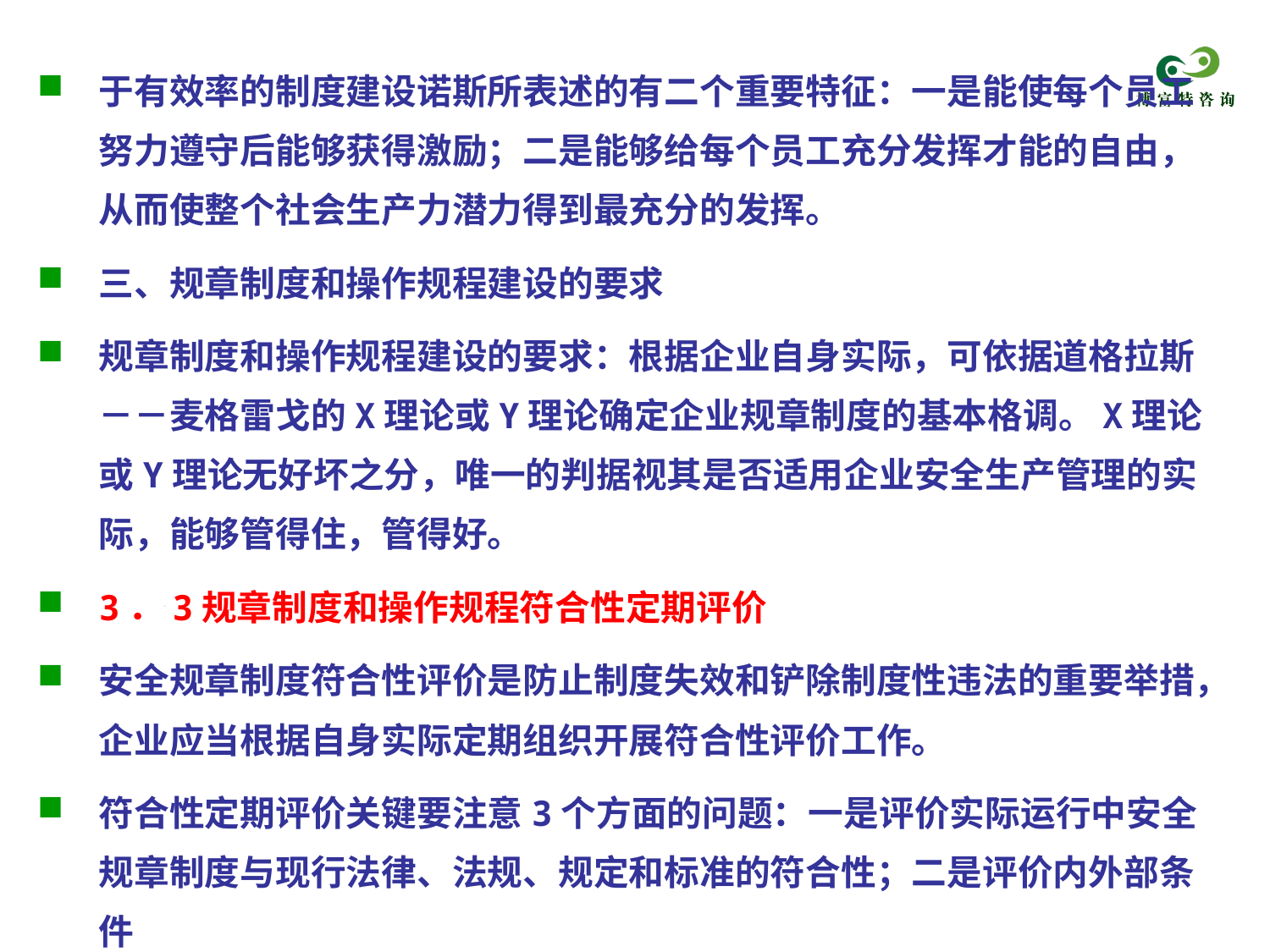

于有效率的制度建设诺斯所表述的有二个重要特征：一是能使每个员工努力遵守后能够获得激励；二是能够给每个员工充分发挥才能的自由，从而使整个社会生产力潜力得到最充分的发挥。
三、规章制度和操作规程建设的要求
规章制度和操作规程建设的要求：根据企业自身实际，可依据道格拉斯 －－麦格雷戈的X理论或Y理论确定企业规章制度的基本格调。X理论或Y理论无好坏之分，唯一的判据视其是否适用企业安全生产管理的实际，能够管得住，管得好。
3．3规章制度和操作规程符合性定期评价
安全规章制度符合性评价是防止制度失效和铲除制度性违法的重要举措，企业应当根据自身实际定期组织开展符合性评价工作。
符合性定期评价关键要注意3个方面的问题：一是评价实际运行中安全规章制度与现行法律、法规、规定和标准的符合性；二是评价内外部条件